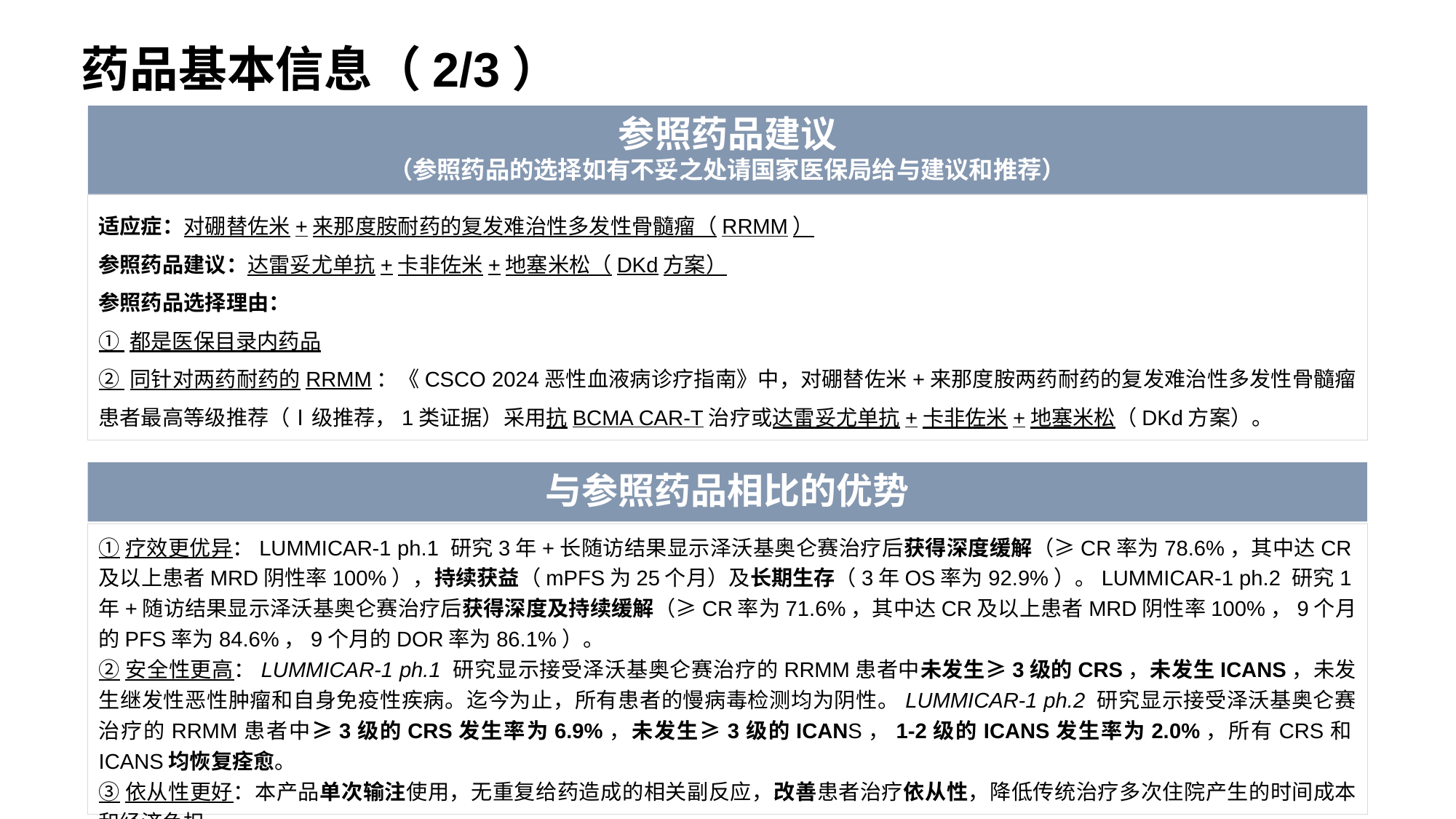

药品基本信息（2/3）
参照药品建议
（参照药品的选择如有不妥之处请国家医保局给与建议和推荐）
适应症：对硼替佐米+来那度胺耐药的复发难治性多发性骨髓瘤（RRMM）
参照药品建议：达雷妥尤单抗+卡非佐米+地塞米松（DKd方案）
参照药品选择理由：
① 都是医保目录内药品
② 同针对两药耐药的RRMM：《CSCO 2024恶性血液病诊疗指南》中，对硼替佐米+来那度胺两药耐药的复发难治性多发性骨髓瘤患者最高等级推荐（Ⅰ级推荐，1类证据）采用抗BCMA CAR-T治疗或达雷妥尤单抗+卡非佐米+地塞米松（DKd方案）。
与参照药品相比的优势
①疗效更优异：LUMMICAR-1 ph.1 研究3年+长随访结果显示泽沃基奥仑赛治疗后获得深度缓解（≥CR率为78.6%，其中达CR及以上患者MRD阴性率100%），持续获益（mPFS为25个月）及长期生存（3年OS率为92.9%）。LUMMICAR-1 ph.2 研究1年+随访结果显示泽沃基奥仑赛治疗后获得深度及持续缓解（≥CR率为71.6%，其中达CR及以上患者MRD阴性率100%，9个月的PFS率为84.6%，9个月的DOR率为86.1%）。
②安全性更高：LUMMICAR-1 ph.1 研究显示接受泽沃基奥仑赛治疗的RRMM患者中未发生≥3级的CRS，未发生ICANS，未发生继发性恶性肿瘤和自身免疫性疾病。迄今为止，所有患者的慢病毒检测均为阴性。LUMMICAR-1 ph.2 研究显示接受泽沃基奥仑赛治疗的RRMM患者中≥3级的CRS发生率为6.9%，未发生≥3级的ICANS，1-2级的ICANS发生率为2.0%，所有CRS和ICANS均恢复痊愈。
③依从性更好：本产品单次输注使用，无重复给药造成的相关副反应，改善患者治疗依从性，降低传统治疗多次住院产生的时间成本和经济负担。